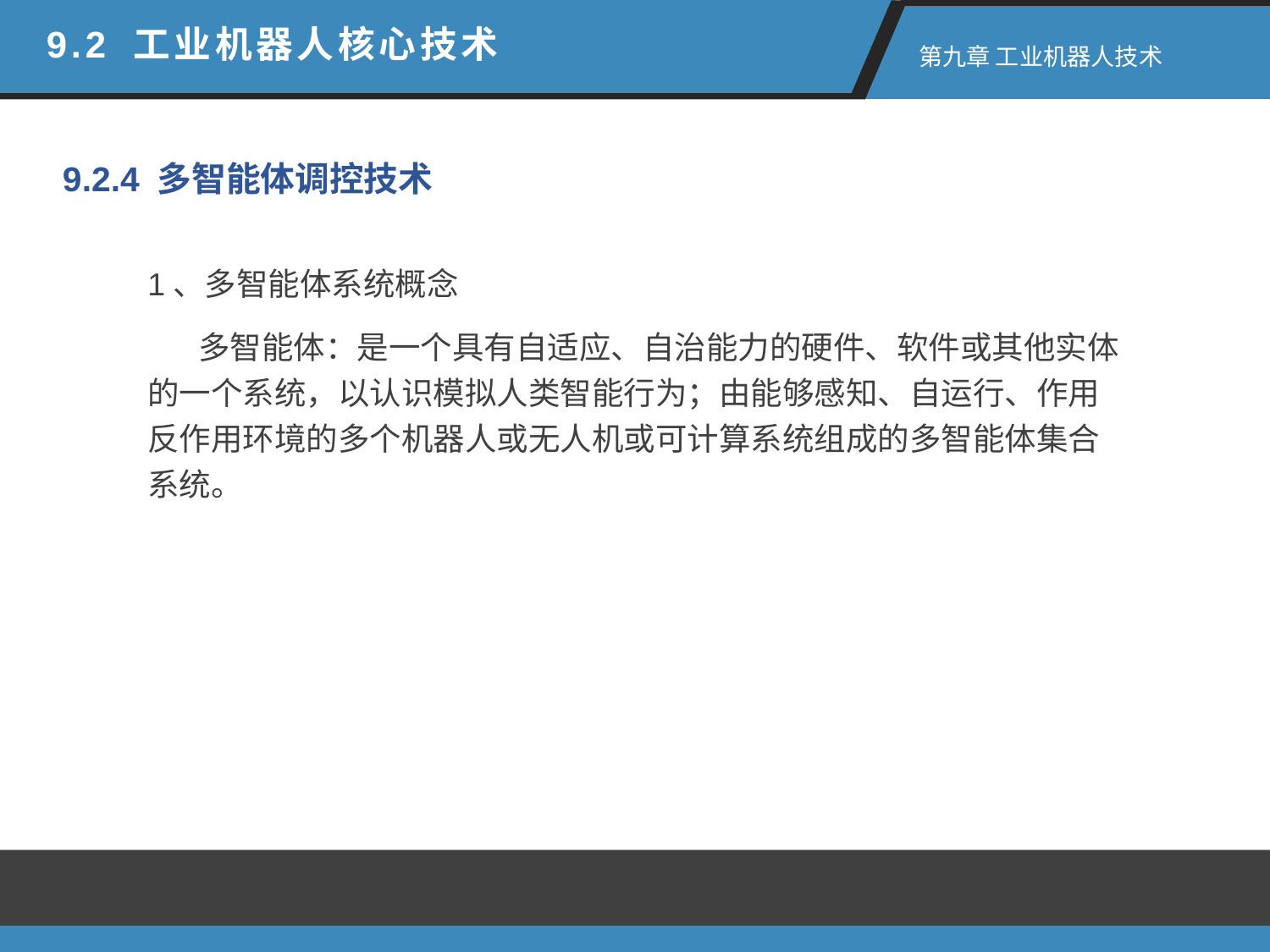

9.2 工业机器人核心技术
第九章 工业机器人技术
9.2.4 多智能体调控技术
1、多智能体系统概念
      多智能体：是一个具有自适应、自治能力的硬件、软件或其他实体的一个系统，以认识模拟人类智能行为；由能够感知、自运行、作用反作用环境的多个机器人或无人机或可计算系统组成的多智能体集合系统。